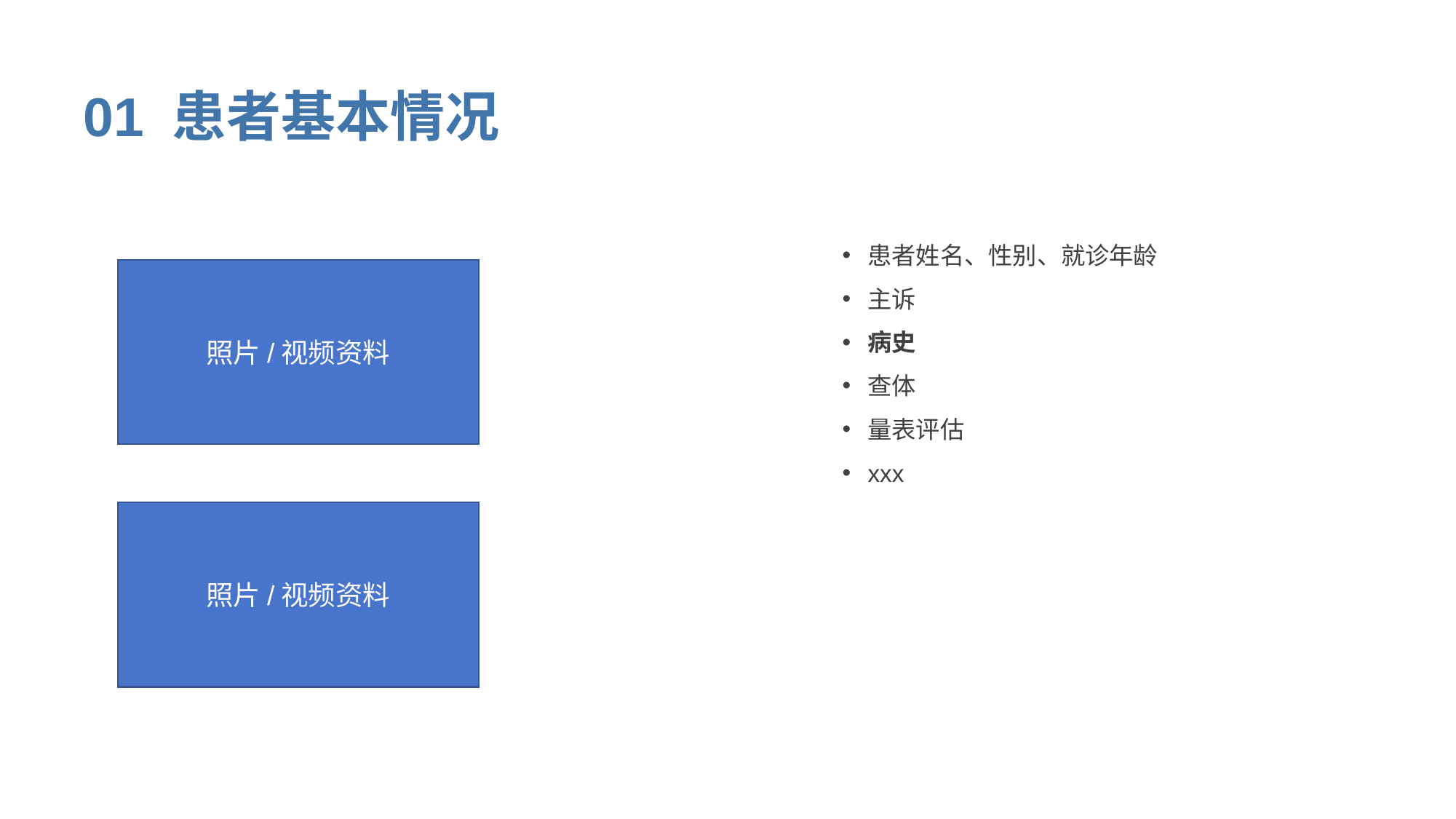

# 01 患者基本情况

患者姓名、性别、就诊年龄
主诉
病史
查体
量表评估
xxx
照片/视频资料
照片/视频资料